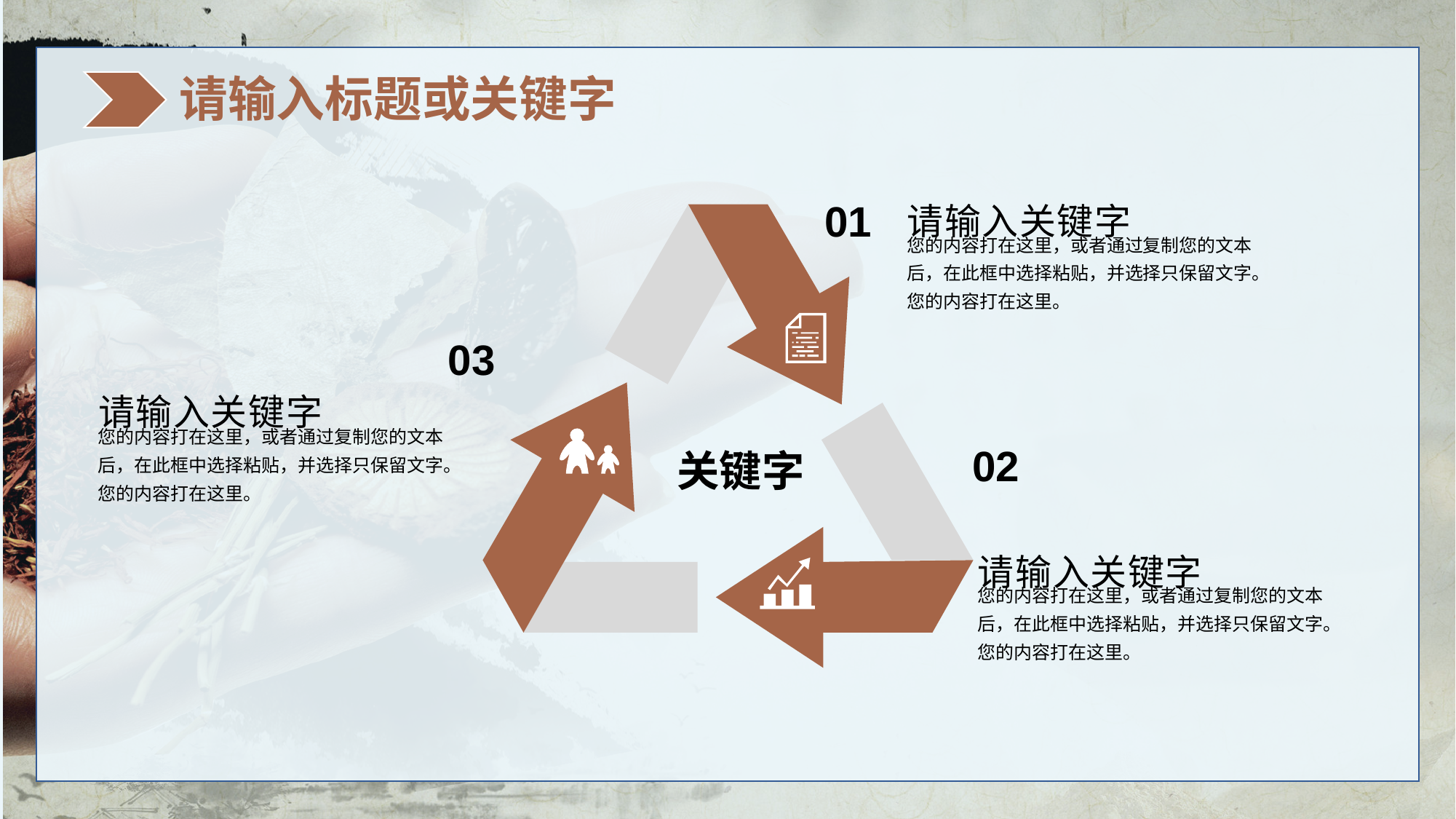

请输入标题或关键字

请输入关键字
您的内容打在这里，或者通过复制您的文本后，在此框中选择粘贴，并选择只保留文字。您的内容打在这里。
01

03
请输入关键字
您的内容打在这里，或者通过复制您的文本后，在此框中选择粘贴，并选择只保留文字。您的内容打在这里。

02
关键字
请输入关键字
您的内容打在这里，或者通过复制您的文本后，在此框中选择粘贴，并选择只保留文字。您的内容打在这里。